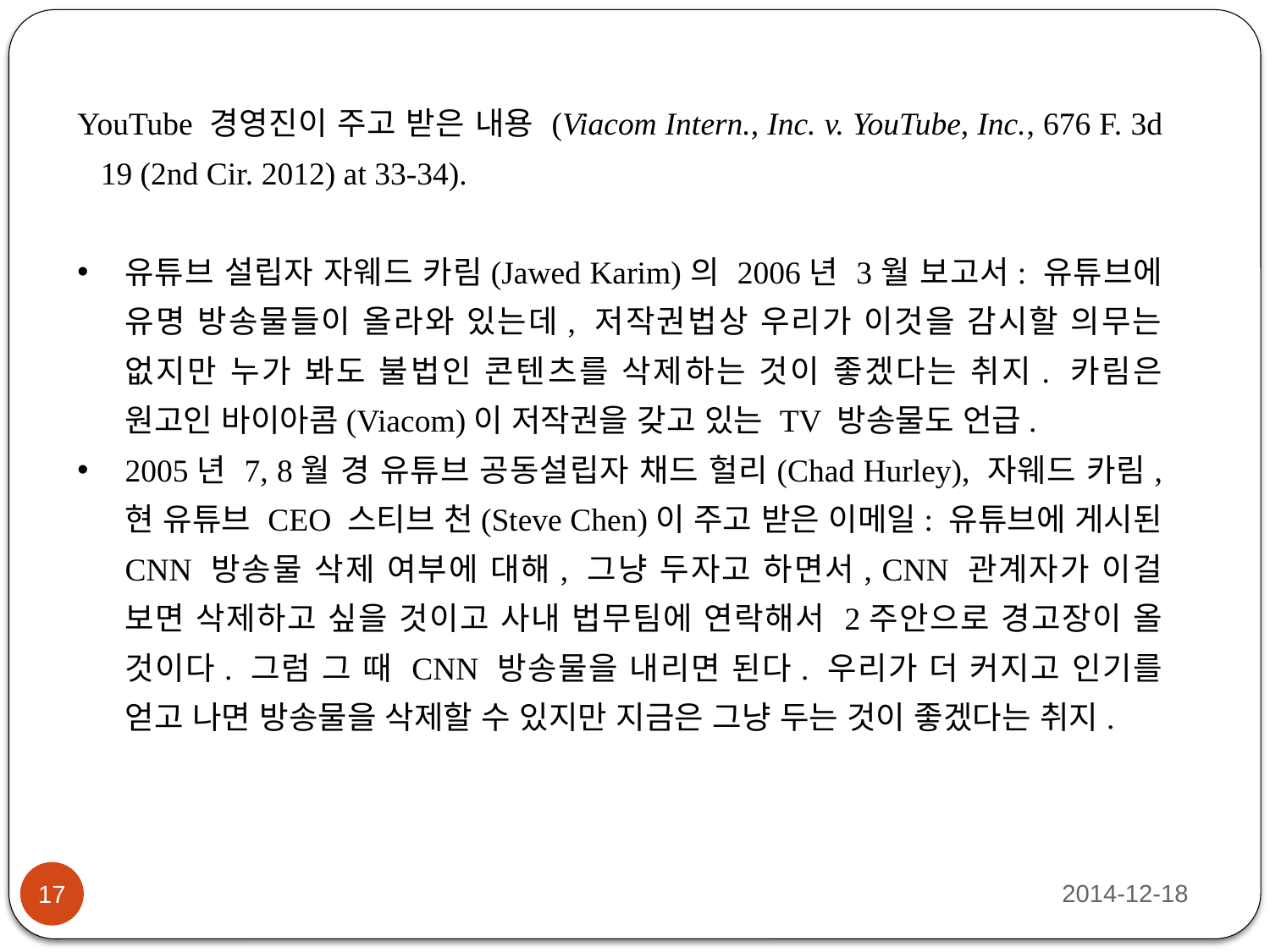

YouTube 경영진이 주고 받은 내용 (Viacom Intern., Inc. v. YouTube, Inc., 676 F. 3d 19 (2nd Cir. 2012) at 33-34).

유튜브 설립자 자웨드 카림(Jawed Karim)의 2006년 3월 보고서: 유튜브에 유명 방송물들이 올라와 있는데, 저작권법상 우리가 이것을 감시할 의무는 없지만 누가 봐도 불법인 콘텐츠를 삭제하는 것이 좋겠다는 취지. 카림은 원고인 바이아콤(Viacom)이 저작권을 갖고 있는 TV 방송물도 언급.
2005년 7, 8월 경 유튜브 공동설립자 채드 헐리(Chad Hurley), 자웨드 카림, 현 유튜브 CEO 스티브 천(Steve Chen)이 주고 받은 이메일: 유튜브에 게시된 CNN 방송물 삭제 여부에 대해, 그냥 두자고 하면서, CNN 관계자가 이걸 보면 삭제하고 싶을 것이고 사내 법무팀에 연락해서 2주안으로 경고장이 올 것이다. 그럼 그 때 CNN 방송물을 내리면 된다. 우리가 더 커지고 인기를 얻고 나면 방송물을 삭제할 수 있지만 지금은 그냥 두는 것이 좋겠다는 취지.
2014-12-18
17